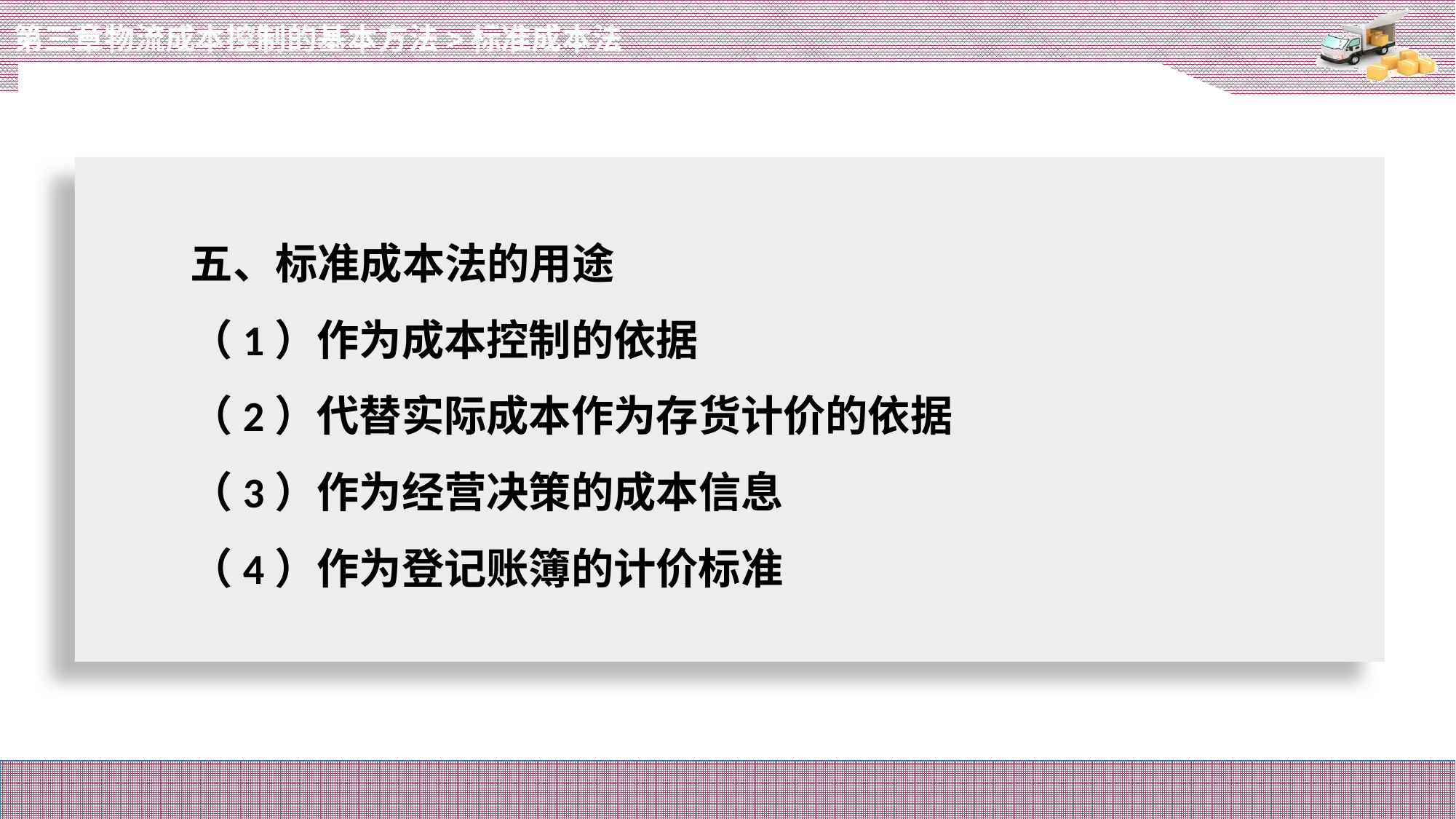

第三章物流成本控制的基本方法>标准成本法
# 五、标准成本法的用途
（1）作为成本控制的依据
（2）代替实际成本作为存货计价的依据
（3）作为经营决策的成本信息
（4）作为登记账簿的计价标准